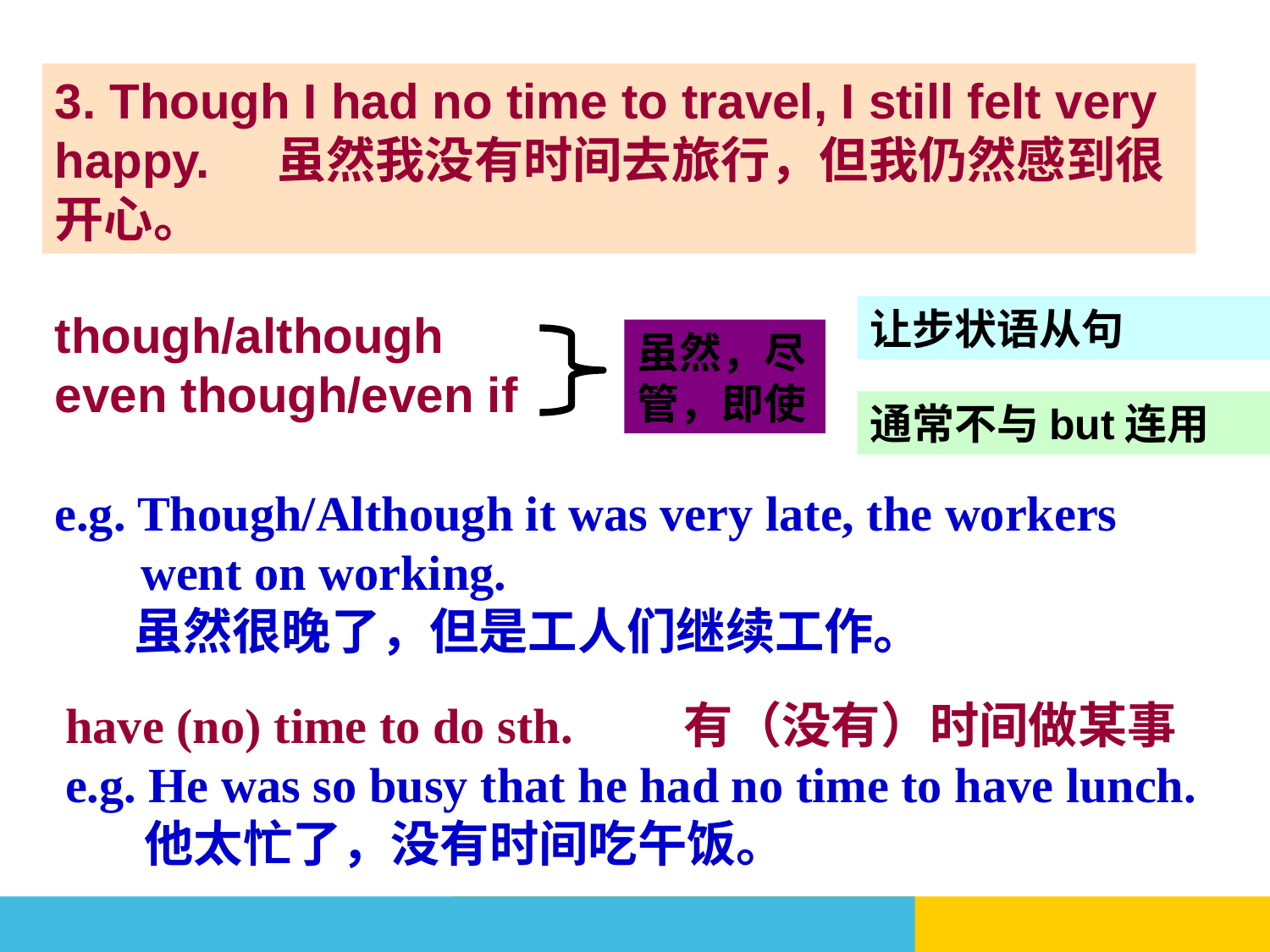

3. Though I had no time to travel, I still felt very happy.    虽然我没有时间去旅行，但我仍然感到很开心。
让步状语从句
though/although
even though/even if

e.g. Though/Although it was very late, the workers
       went on working.
      虽然很晚了，但是工人们继续工作。
虽然，尽管，即使

通常不与but连用
have (no) time to do sth.        有（没有）时间做某事
e.g. He was so busy that he had no time to have lunch.
      他太忙了，没有时间吃午饭。